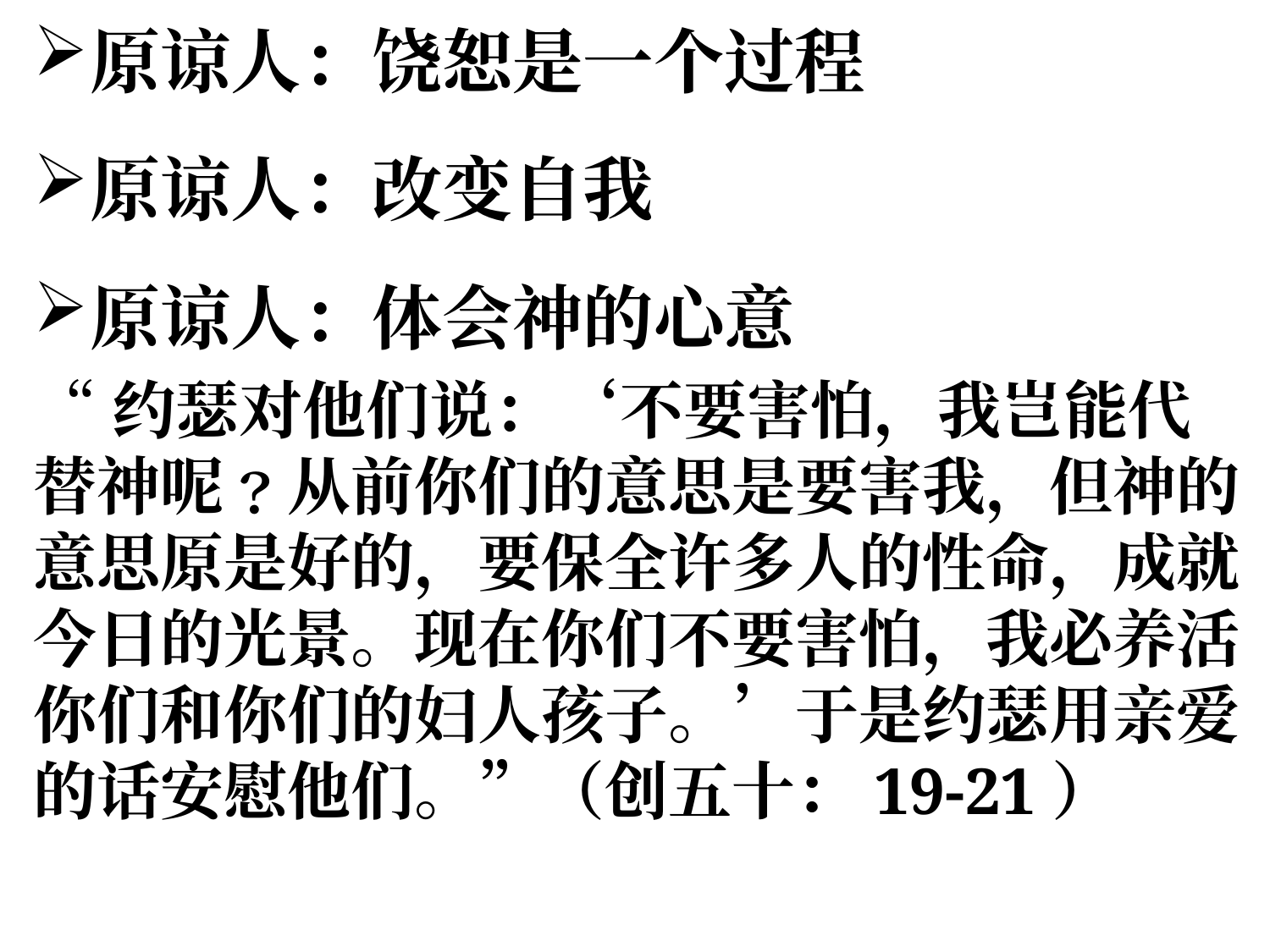

原谅人：饶恕是一个过程

原谅人：改变自我

原谅人：体会神的心意
“约瑟对他们说：‘不要害怕，我岂能代替神呢﹖从前你们的意思是要害我，但神的意思原是好的，要保全许多人的性命，成就今日的光景。现在你们不要害怕，我必养活你们和你们的妇人孩子。’于是约瑟用亲爱的话安慰他们。”（创五十：19-21）